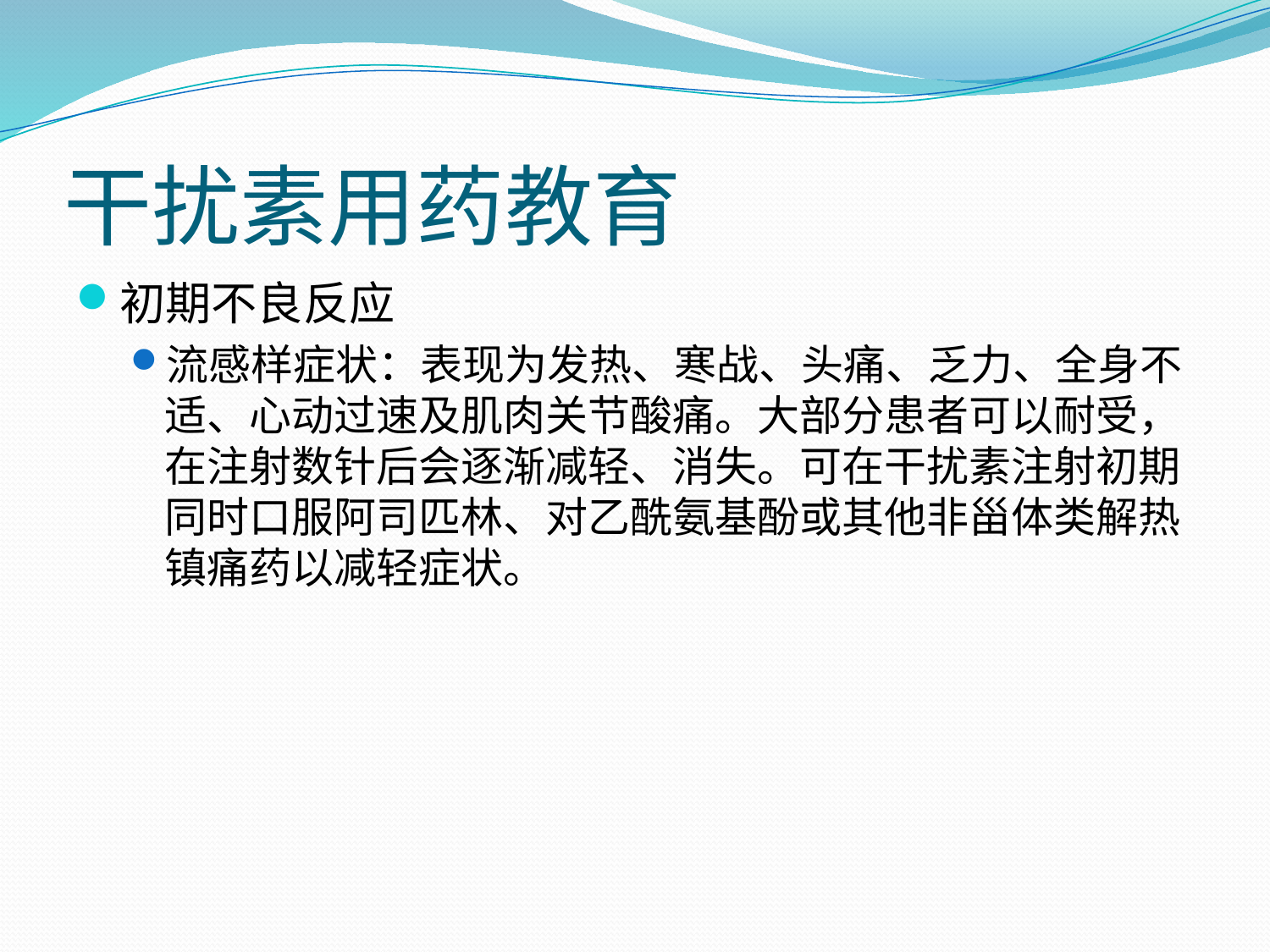

# 干扰素用药教育
初期不良反应
流感样症状：表现为发热、寒战、头痛、乏力、全身不适、心动过速及肌肉关节酸痛。大部分患者可以耐受，在注射数针后会逐渐减轻、消失。可在干扰素注射初期同时口服阿司匹林、对乙酰氨基酚或其他非甾体类解热镇痛药以减轻症状。